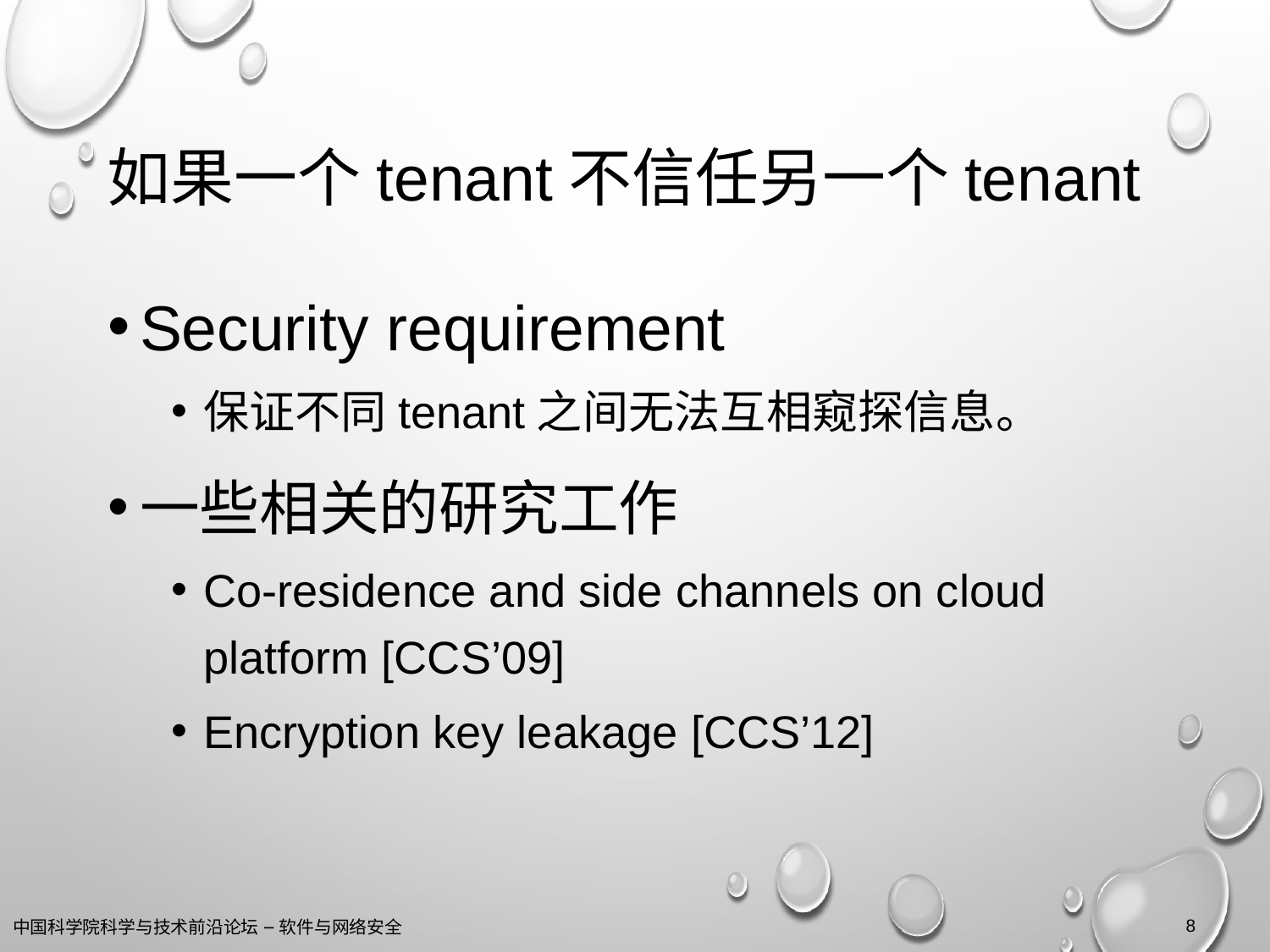

# 如果一个tenant不信任另一个tenant
Security requirement
保证不同tenant之间无法互相窥探信息。
一些相关的研究工作
Co-residence and side channels on cloud platform [CCS’09]
Encryption key leakage [CCS’12]

8
中国科学院科学与技术前沿论坛 – 软件与网络安全